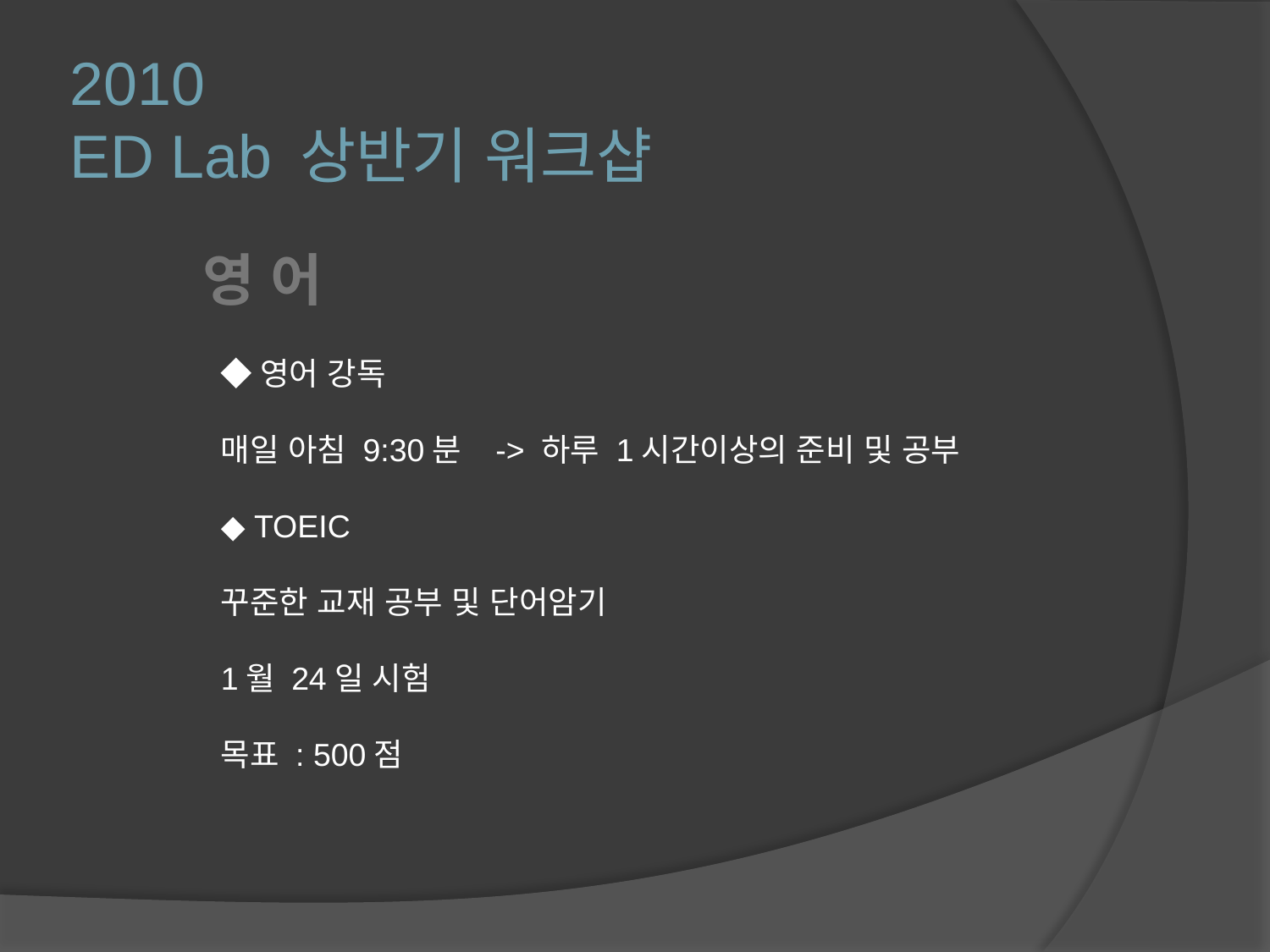

# 2010 ED Lab 상반기 워크샵
영 어
◆영어 강독

매일 아침 9:30분   -> 하루 1시간이상의 준비 및 공부

◆ TOEIC

꾸준한 교재 공부 및 단어암기

1월 24일 시험

목표 : 500점